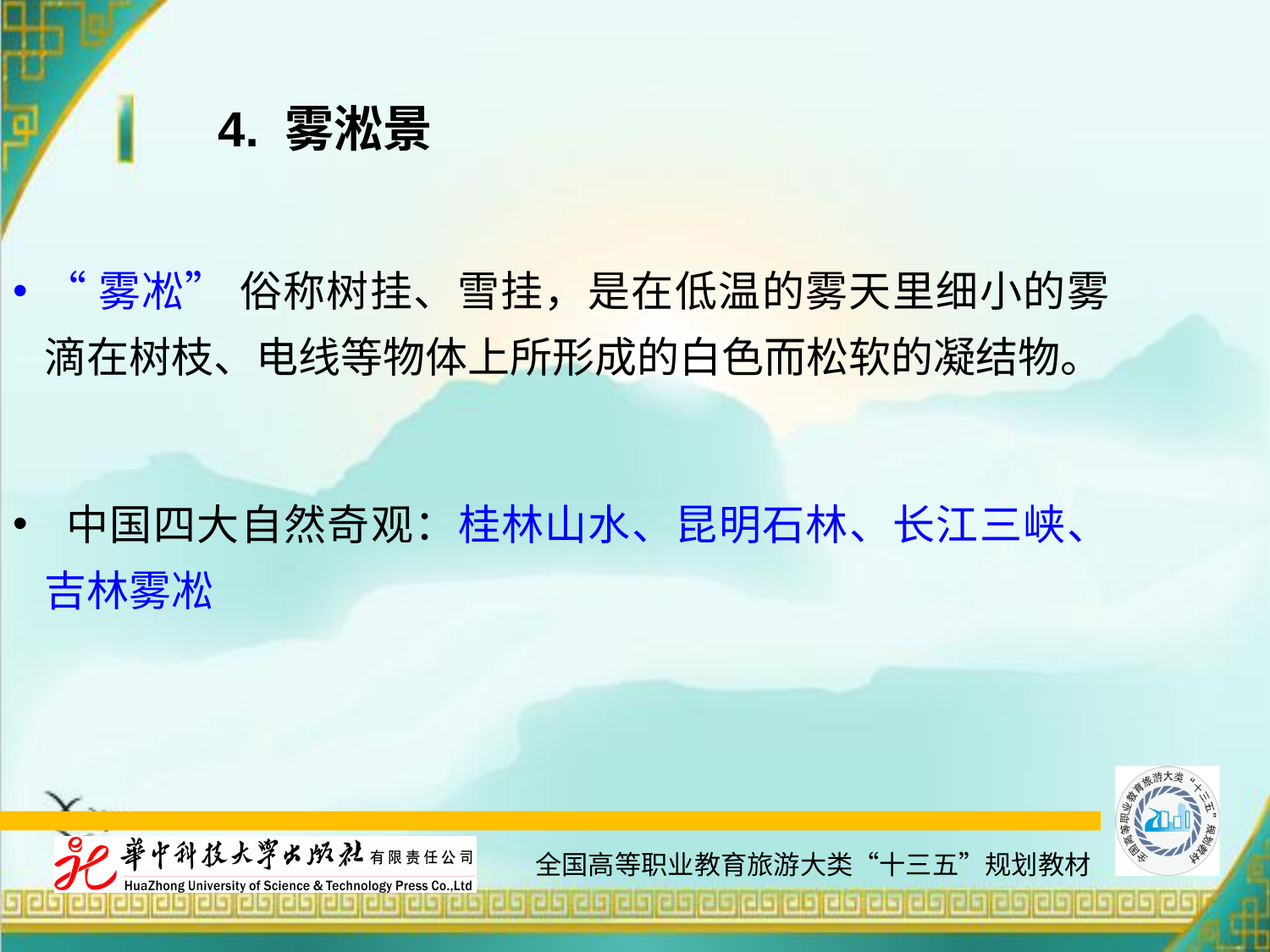

4. 雾淞景
“雾凇” 俗称树挂、雪挂，是在低温的雾天里细小的雾滴在树枝、电线等物体上所形成的白色而松软的凝结物。

 中国四大自然奇观：桂林山水、昆明石林、长江三峡、吉林雾凇